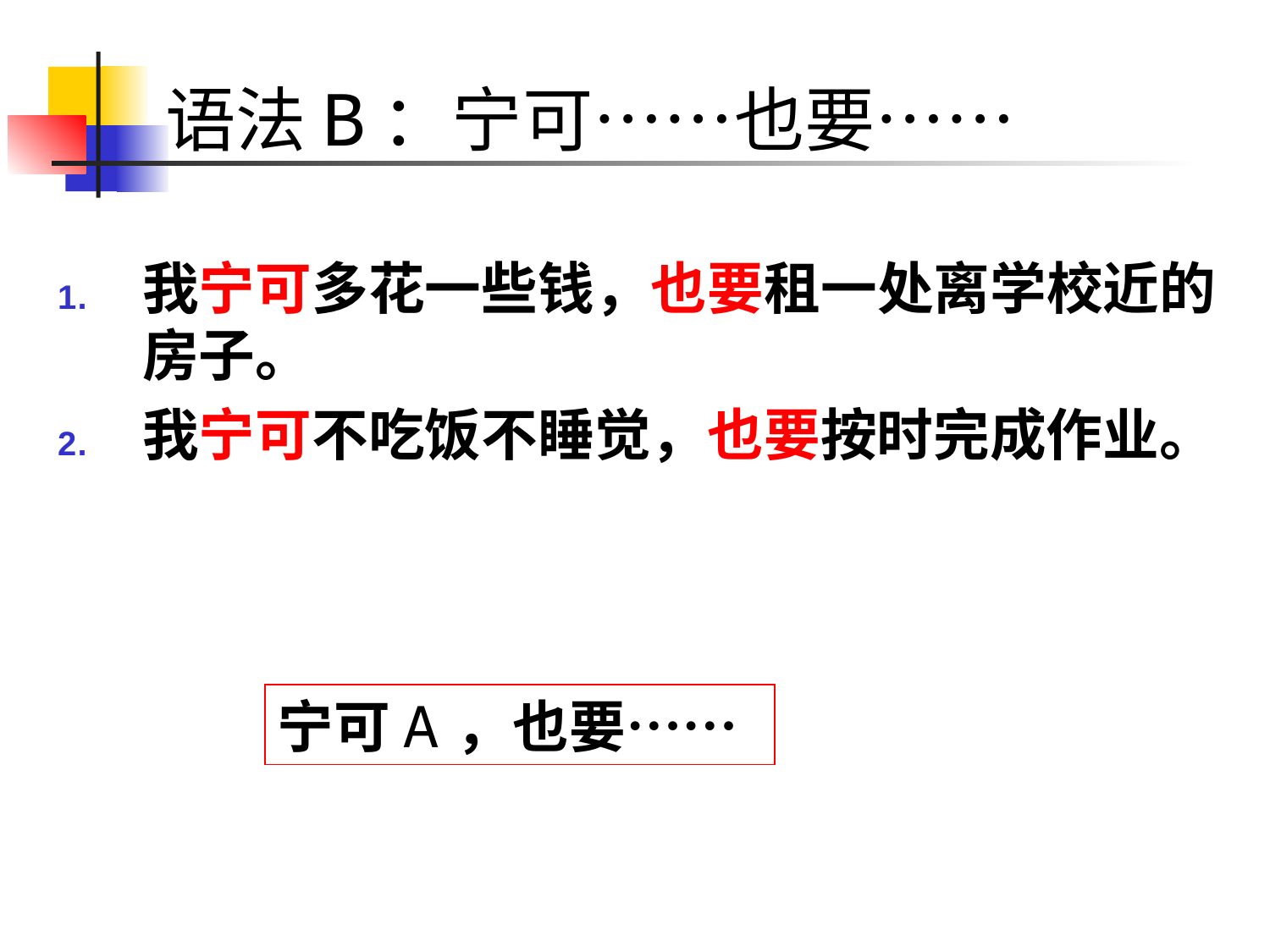

# 语法B：宁可……也要……
我宁可多花一些钱，也要租一处离学校近的房子。
我宁可不吃饭不睡觉，也要按时完成作业。

宁可A，也要……